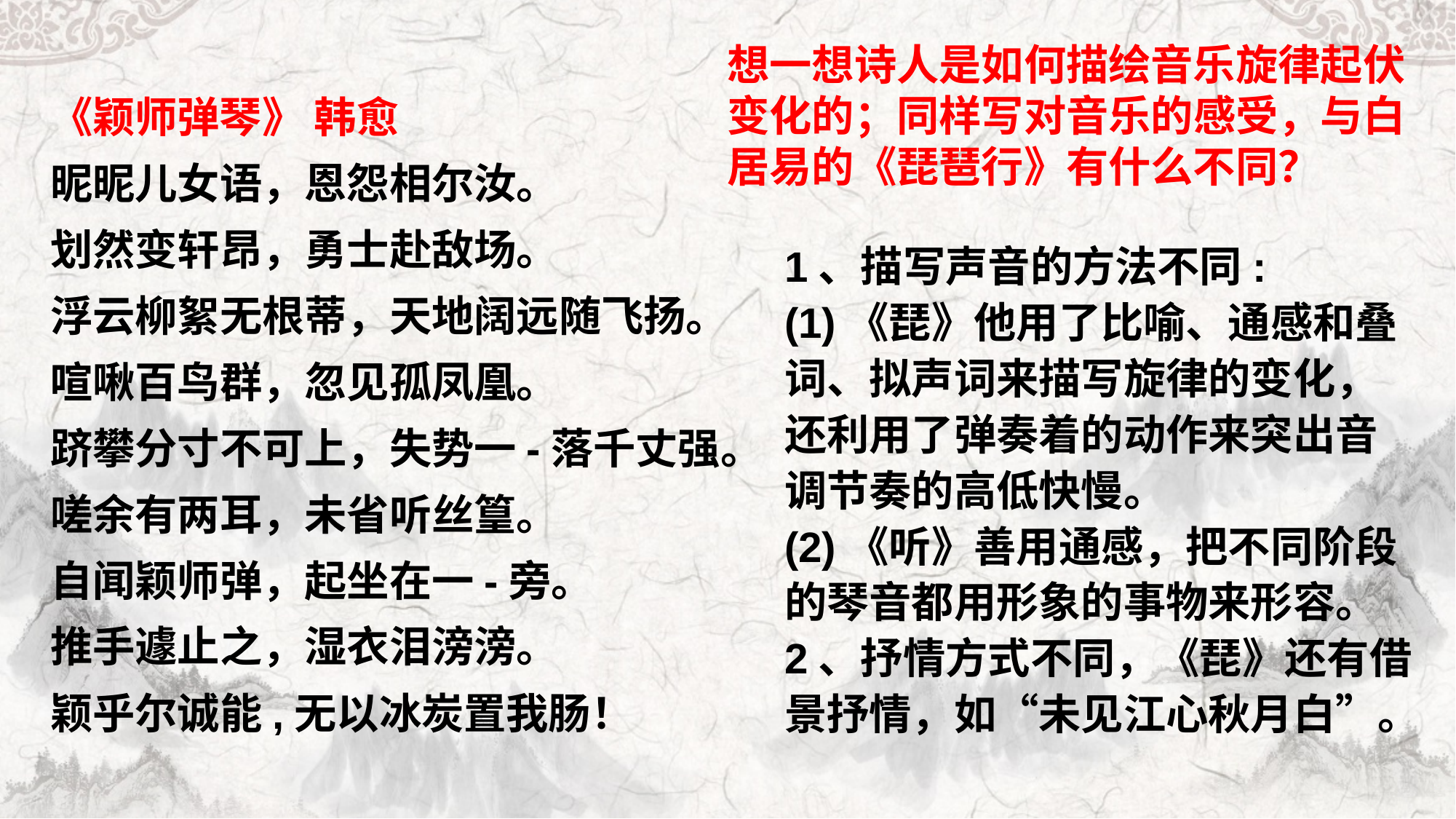

想一想诗人是如何描绘音乐旋律起伏变化的；同样写对音乐的感受，与白居易的《琵琶行》有什么不同？
《颖师弹琴》 韩愈
昵昵儿女语，恩怨相尔汝。
划然变轩昂，勇士赴敌场。
浮云柳絮无根蒂，天地阔远随飞扬。
喧啾百鸟群，忽见孤凤凰。
跻攀分寸不可上，失势一-落千丈强。
嗟余有两耳，未省听丝篁。
自闻颖师弹，起坐在一-旁。
推手遽止之，湿衣泪滂滂。
颖乎尔诚能,无以冰炭置我肠！
1、描写声音的方法不同:
(1)《琵》他用了比喻、通感和叠词、拟声词来描写旋律的变化，还利用了弹奏着的动作来突出音调节奏的高低快慢。
(2)《听》善用通感，把不同阶段的琴音都用形象的事物来形容。
2、抒情方式不同，《琵》还有借景抒情，如“未见江心秋月白”。